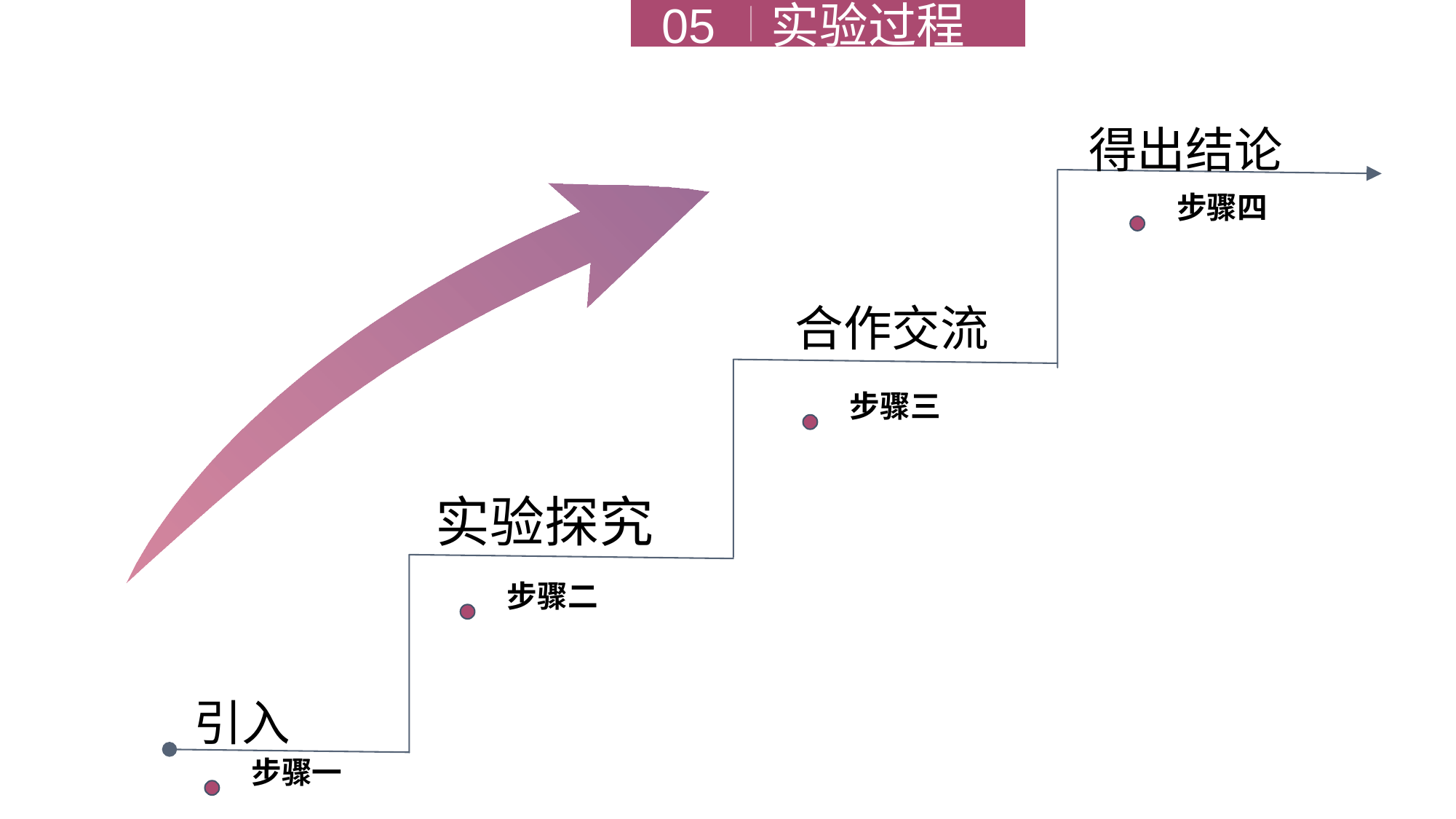

05
实验过程
得出结论
步骤四

合作交流

步骤三

实验探究
步骤二

引入
步骤一